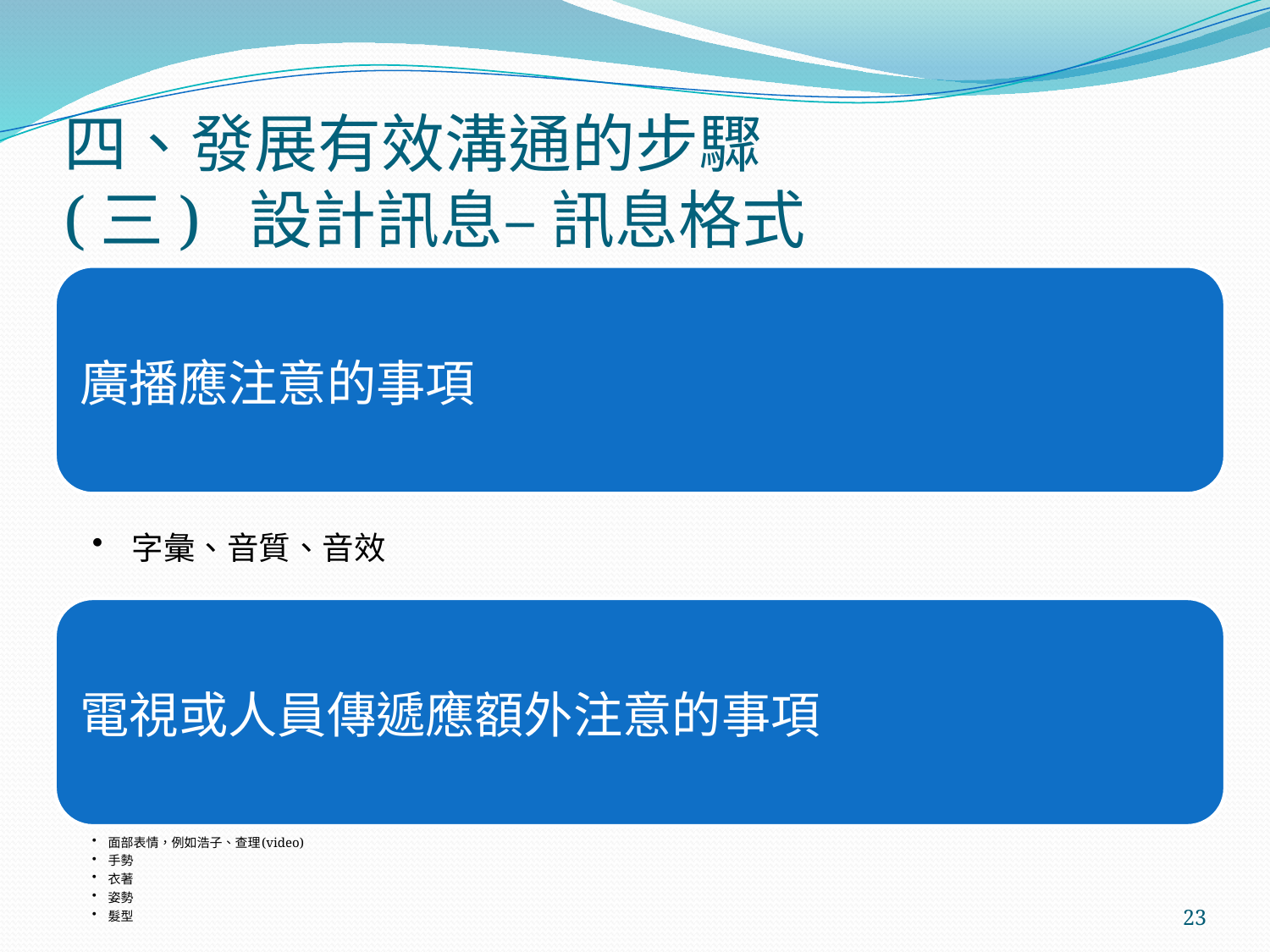

# 四、發展有效溝通的步驟 (三)  設計訊息– 訊息格式
廣播應注意的事項
字彙、音質、音效
電視或人員傳遞應額外注意的事項
面部表情，例如浩子、查理(video)
手勢
衣著
姿勢
髮型
23